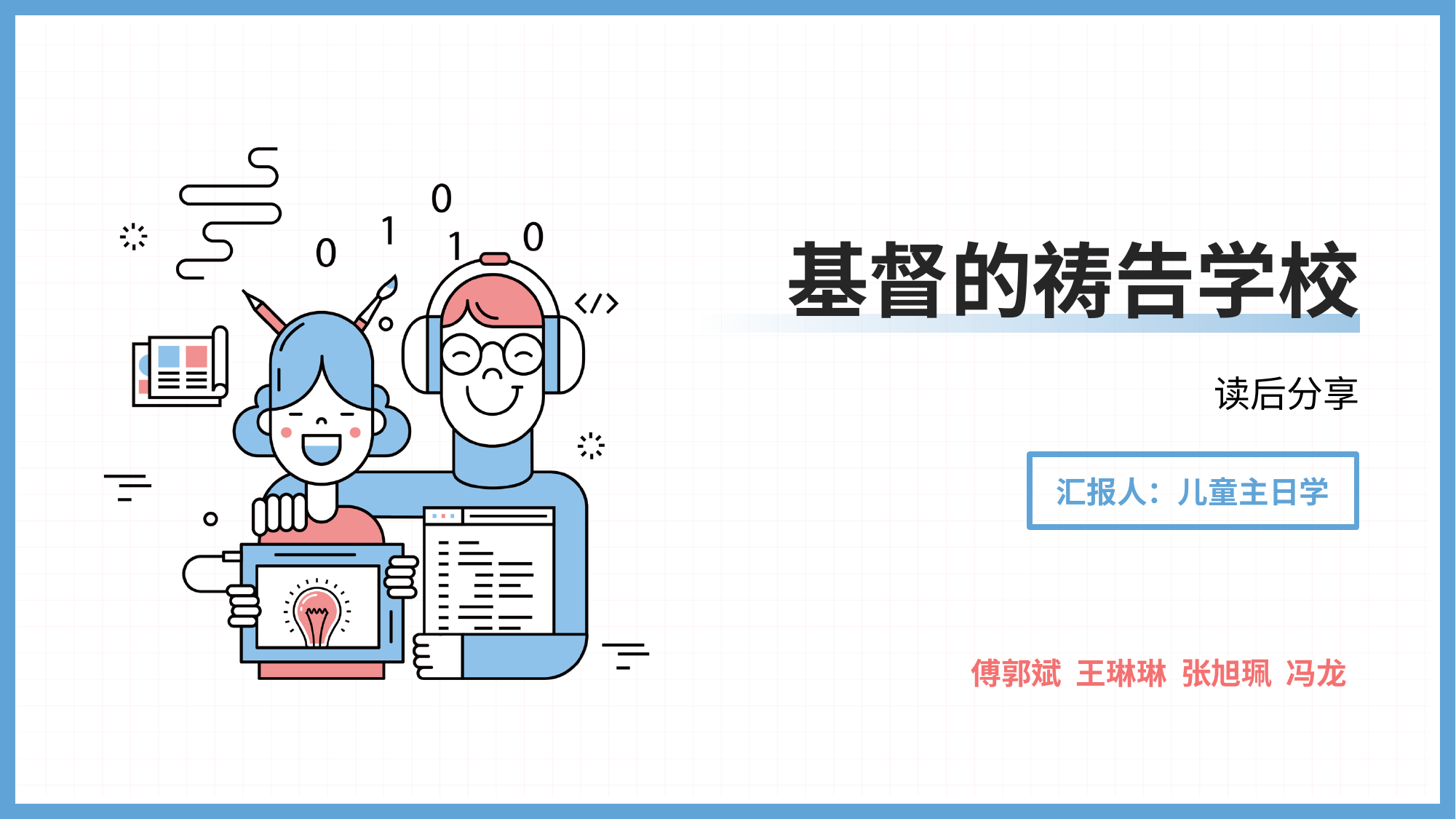

# 基督的祷告学校
读后分享
汇报人：儿童主日学
傅郭斌  王琳琳  张旭珮  冯龙